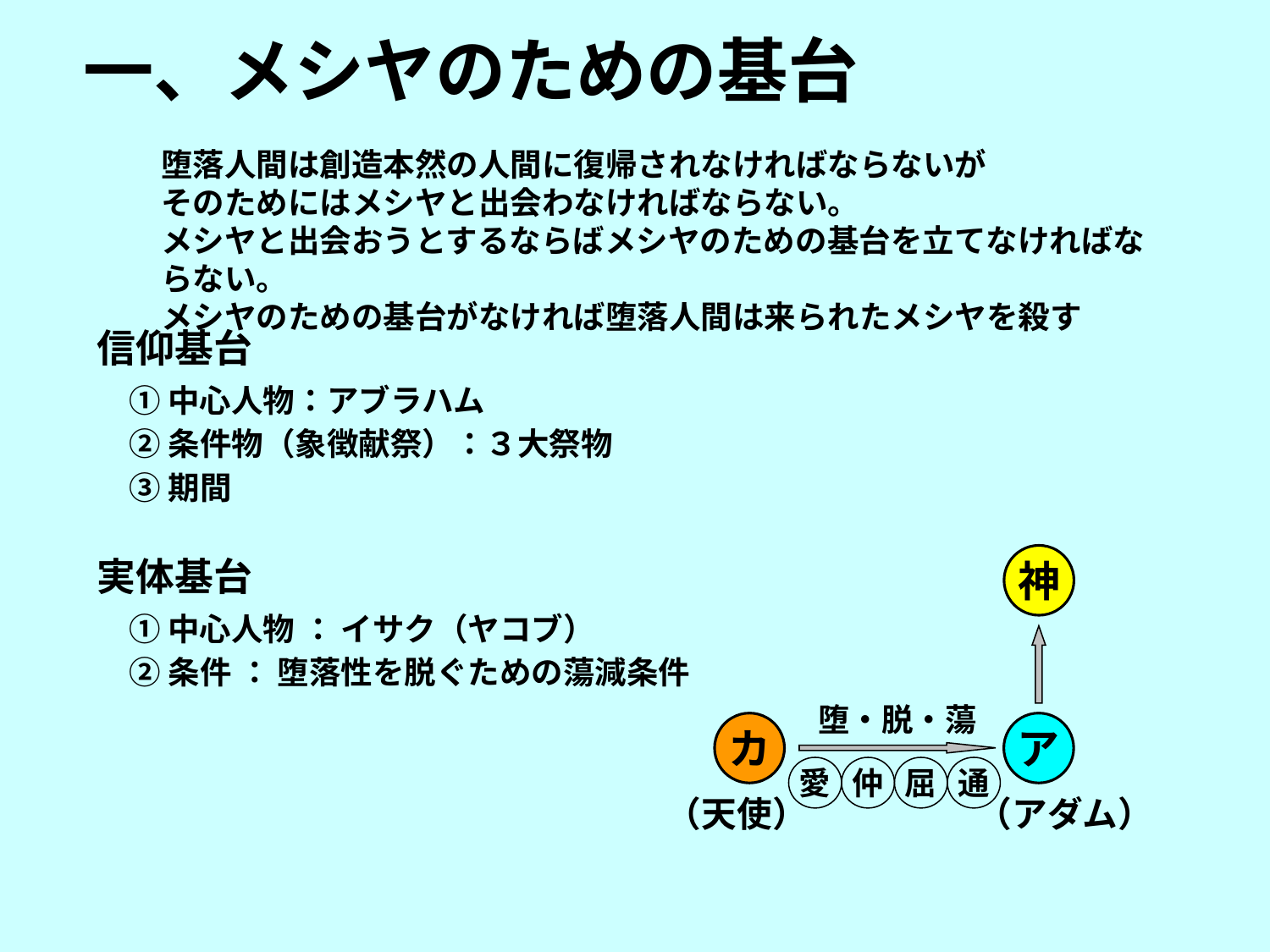

一、メシヤのための基台
堕落人間は創造本然の人間に復帰されなければならないが
そのためにはメシヤと出会わなければならない。
メシヤと出会おうとするならばメシヤのための基台を立てなければならない。
メシヤのための基台がなければ堕落人間は来られたメシヤを殺す
信仰基台
　① 中心人物：アブラハム
　② 条件物（象徴献祭）：３大祭物
　③ 期間

実体基台
　① 中心人物 ： イサク（ヤコブ）
　② 条件 ： 堕落性を脱ぐための蕩減条件
神

堕・脱・蕩
カ
ア

愛
仲
屈
通
（天使）                 （アダム）